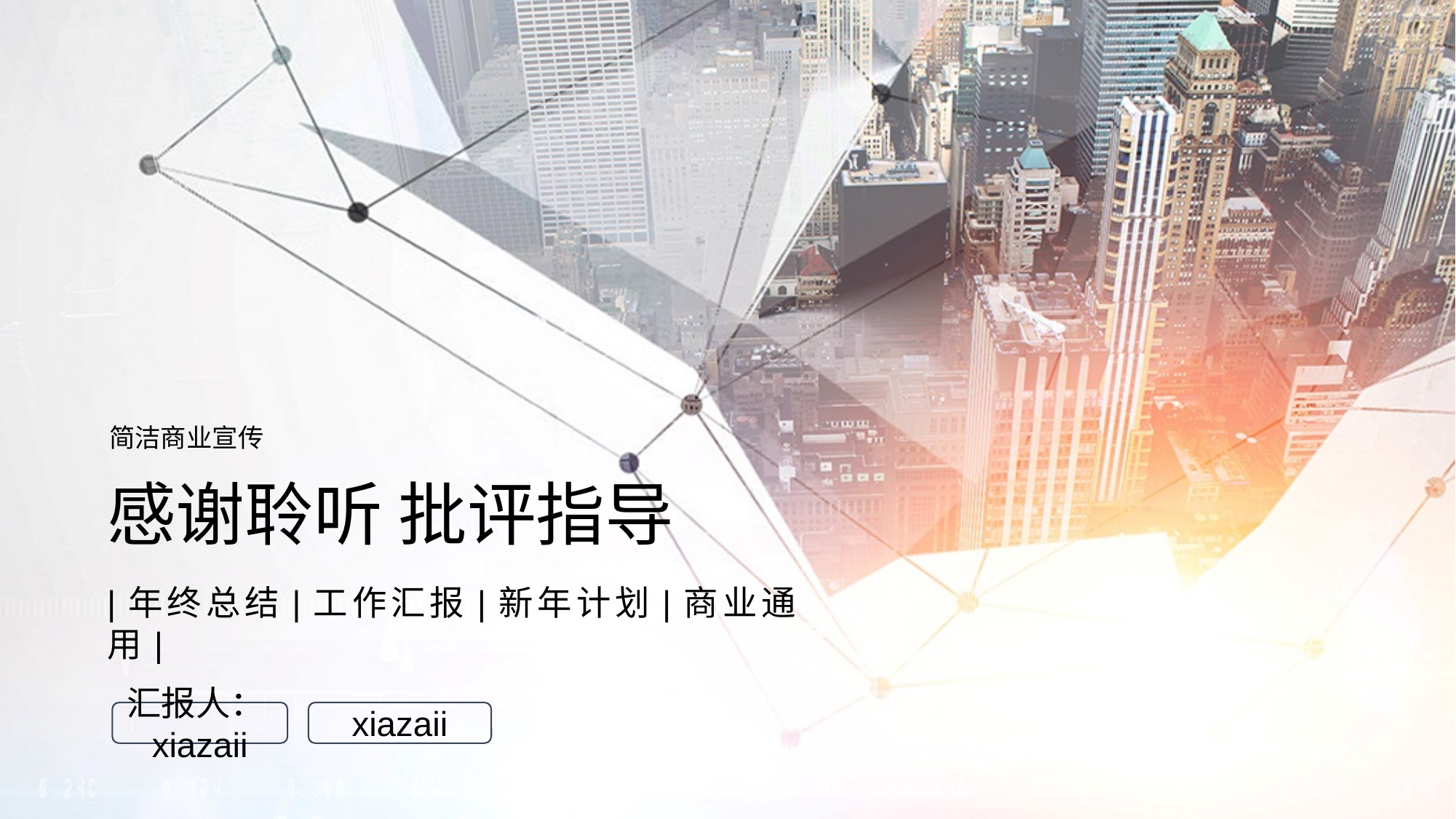

简洁商业宣传
感谢聆听 批评指导
|年终总结|工作汇报|新年计划|商业通用|
汇报人：xiazaii
xiazaii